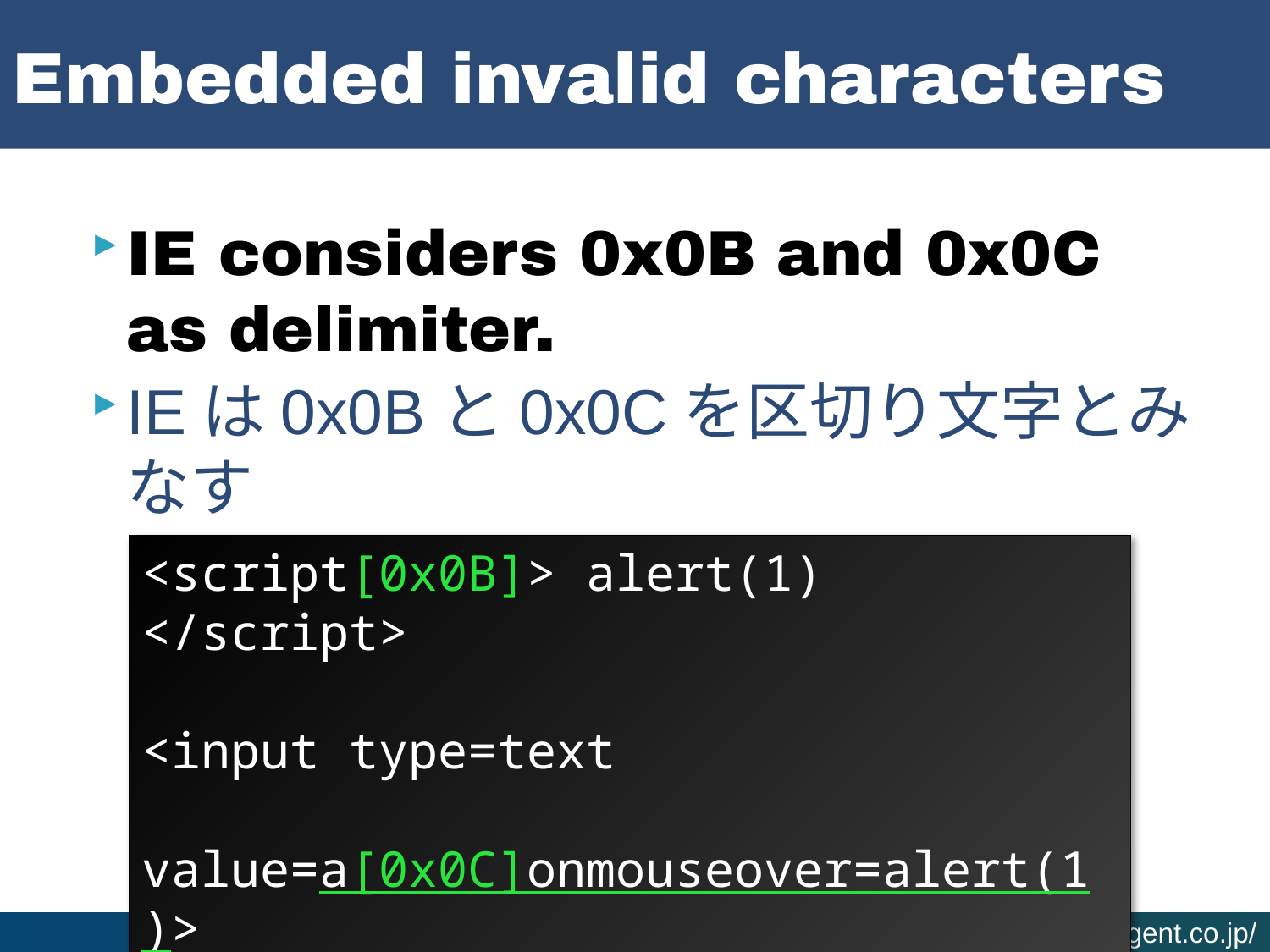

# Embedded invalid characters
IE considers 0x0B and 0x0C as delimiter.
IEは0x0Bと0x0Cを区切り文字とみなす
<script[0x0B]> alert(1) </script>

<input type=text
  value=a[0x0C]onmouseover=alert(1)>